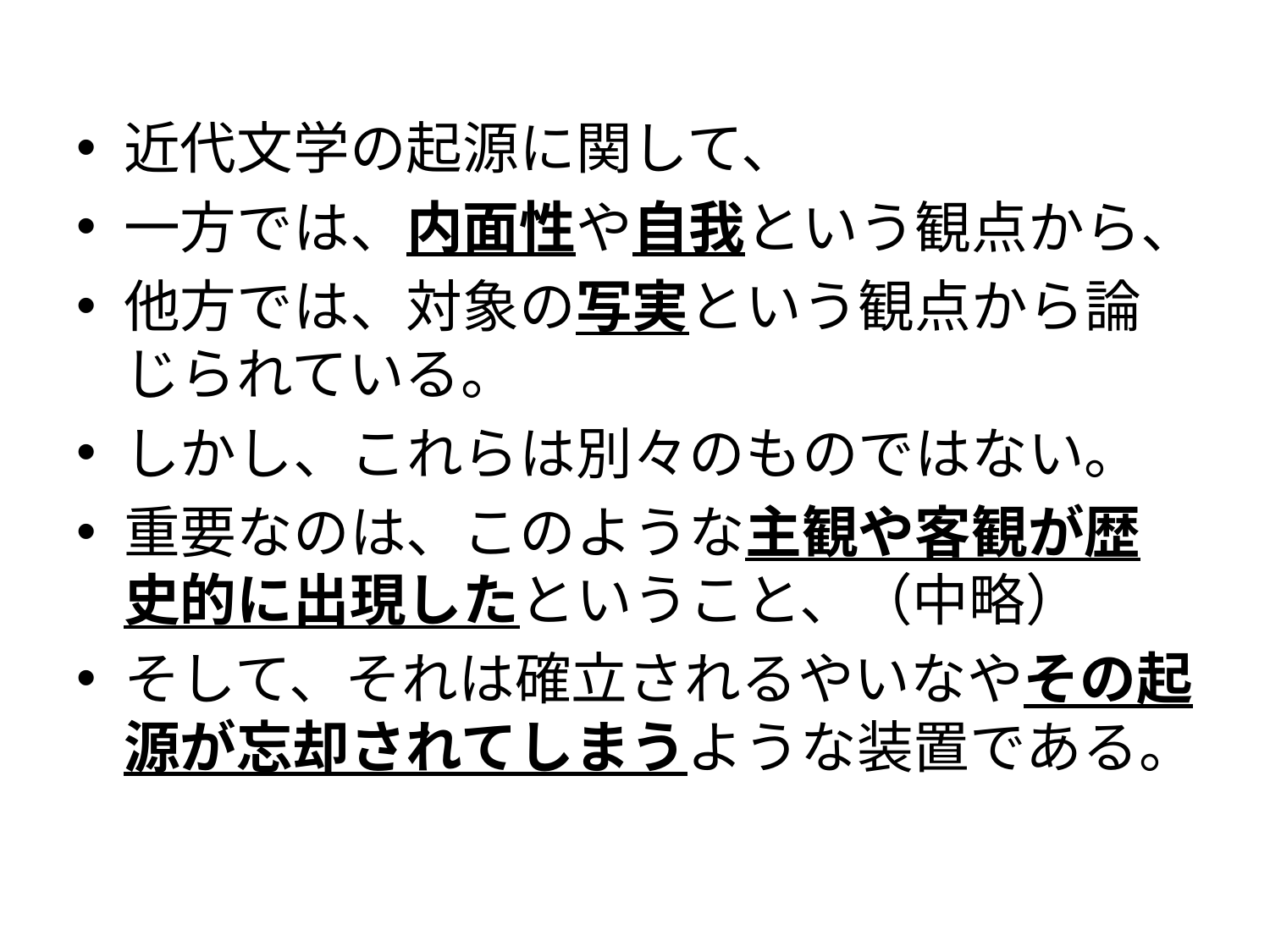

近代文学の起源に関して、
一方では、内面性や自我という観点から、
他方では、対象の写実という観点から論じられている。
しかし、これらは別々のものではない。
重要なのは、このような主観や客観が歴史的に出現したということ、（中略）
そして、それは確立されるやいなやその起源が忘却されてしまうような装置である。